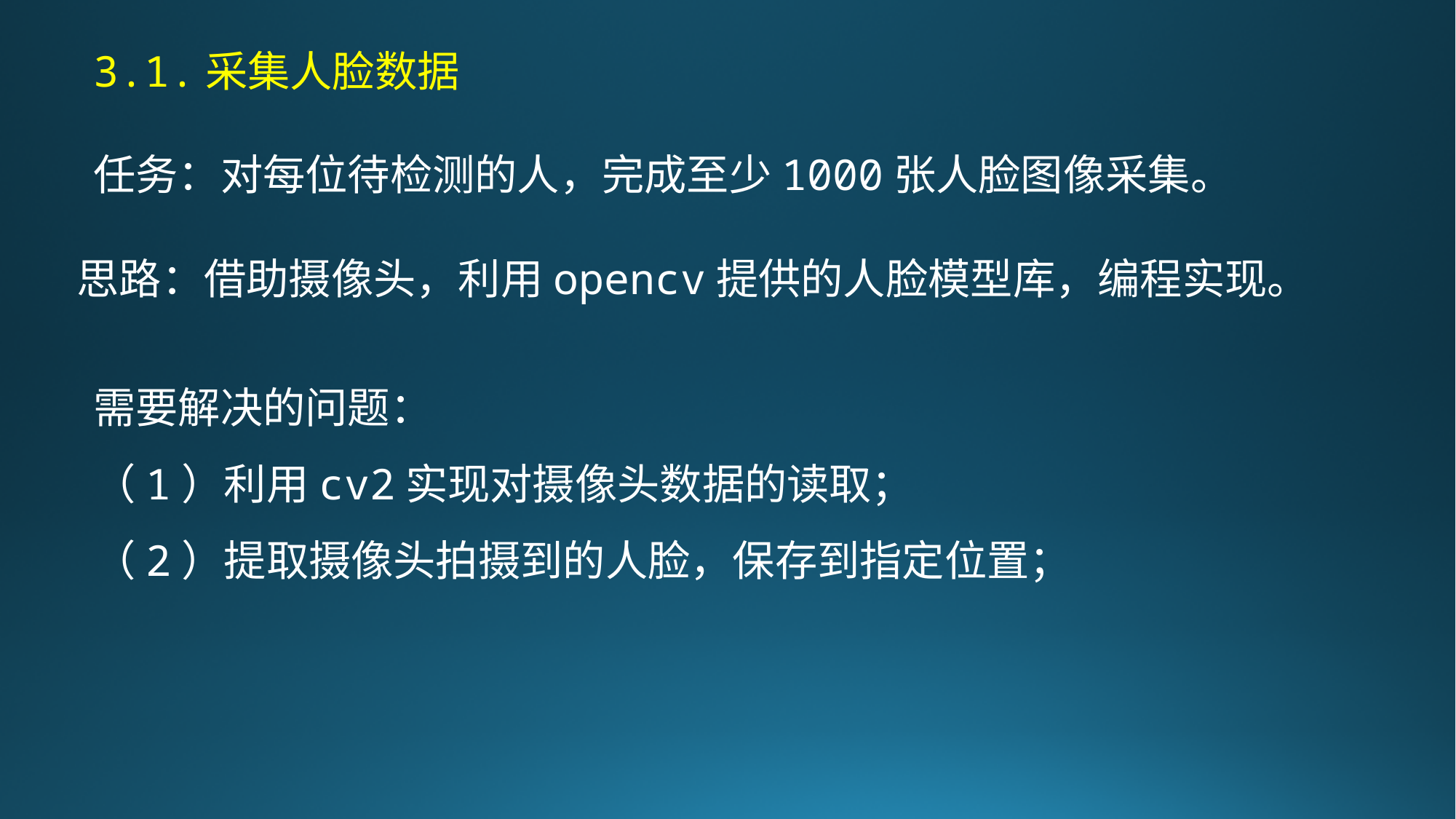

3.1.采集人脸数据
任务：对每位待检测的人，完成至少1000张人脸图像采集。
思路：借助摄像头，利用opencv提供的人脸模型库，编程实现。
需要解决的问题：
（1）利用cv2实现对摄像头数据的读取；
（2）提取摄像头拍摄到的人脸，保存到指定位置；